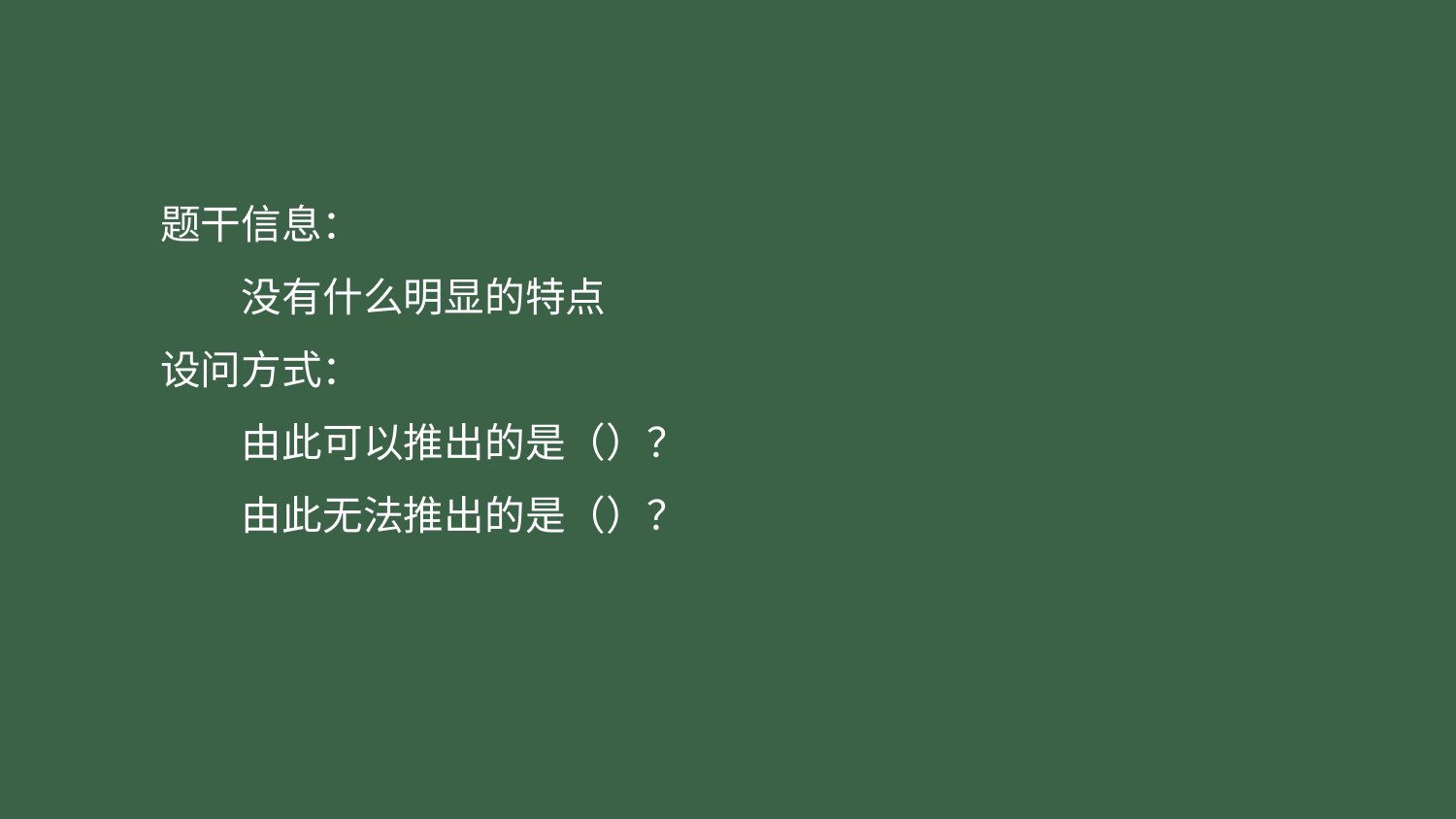

#
题干信息：
        没有什么明显的特点
设问方式：
        由此可以推出的是（）？
        由此无法推出的是（）？